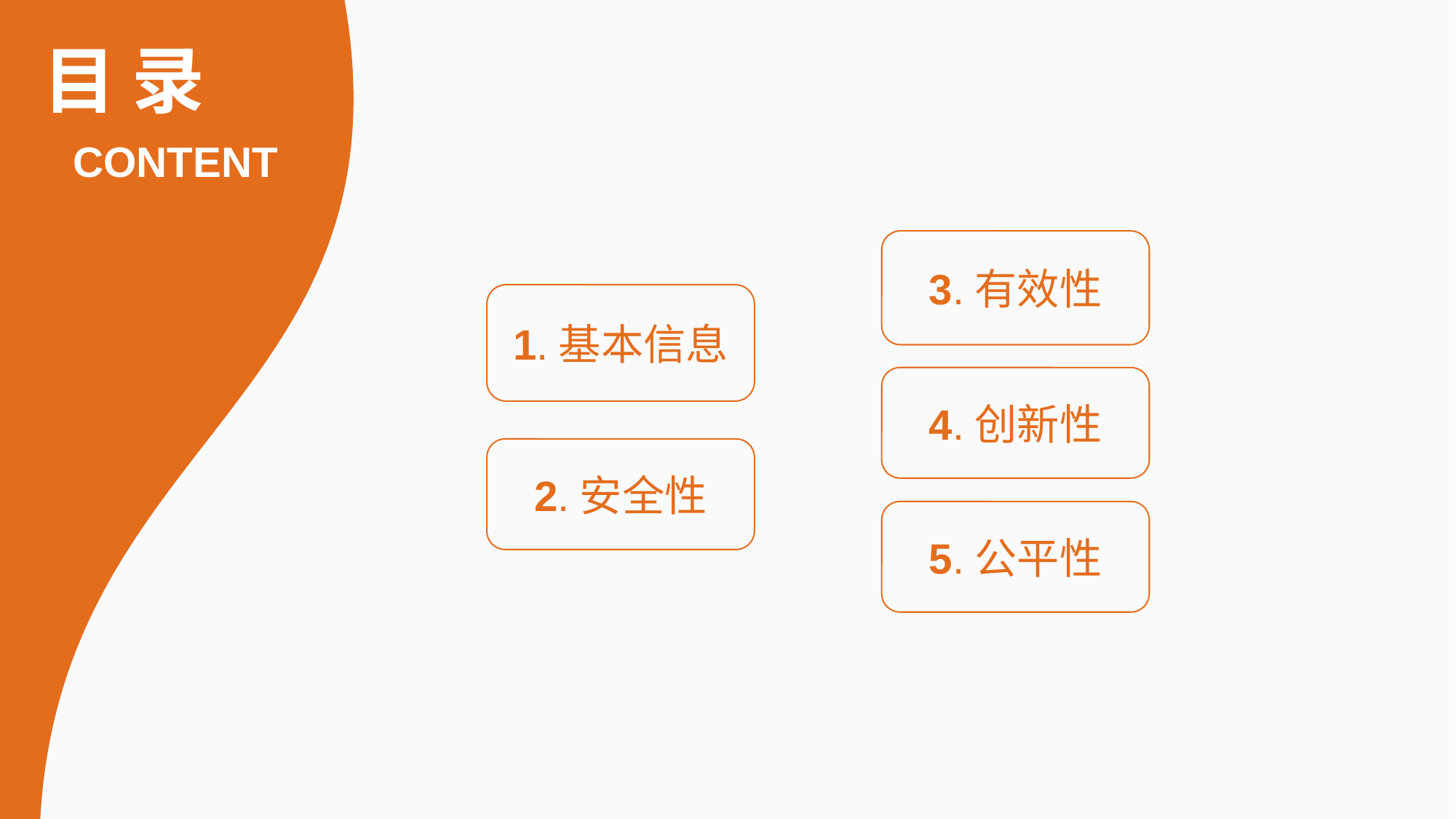

目 录
CONTENT

3.有效性
1.基本信息
4.创新性
2.安全性
5.公平性